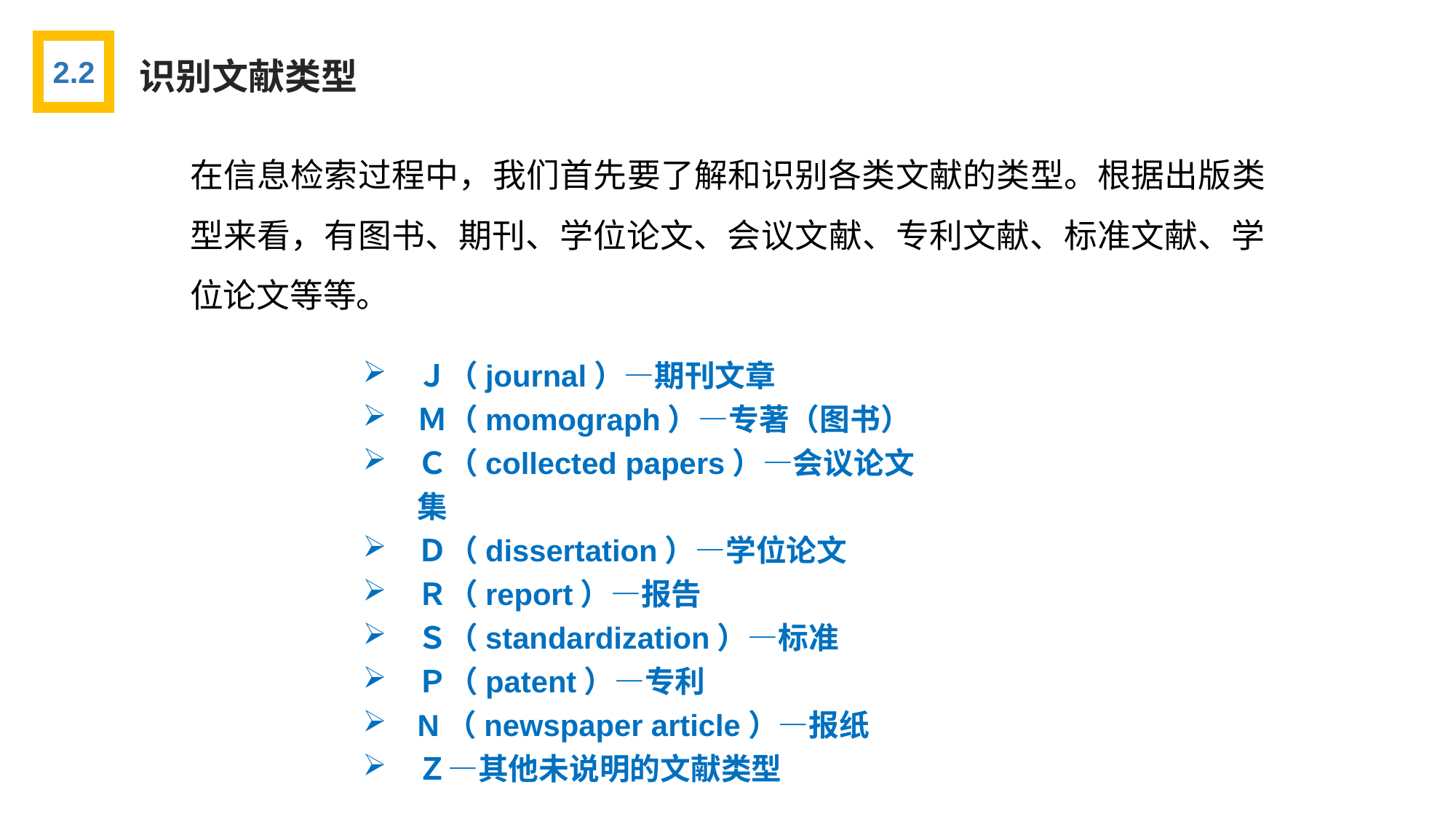

2.2
识别文献类型
在信息检索过程中，我们首先要了解和识别各类文献的类型。根据出版类型来看，有图书、期刊、学位论文、会议文献、专利文献、标准文献、学位论文等等。
Ｊ（journal）—期刊文章
Ｍ（momograph）—专著（图书）
Ｃ（collected papers）—会议论文集
Ｄ（dissertation）—学位论文
Ｒ（report）—报告
Ｓ（standardization）—标准
Ｐ（patent）—专利
N（newspaper article）—报纸
Ｚ—其他未说明的文献类型